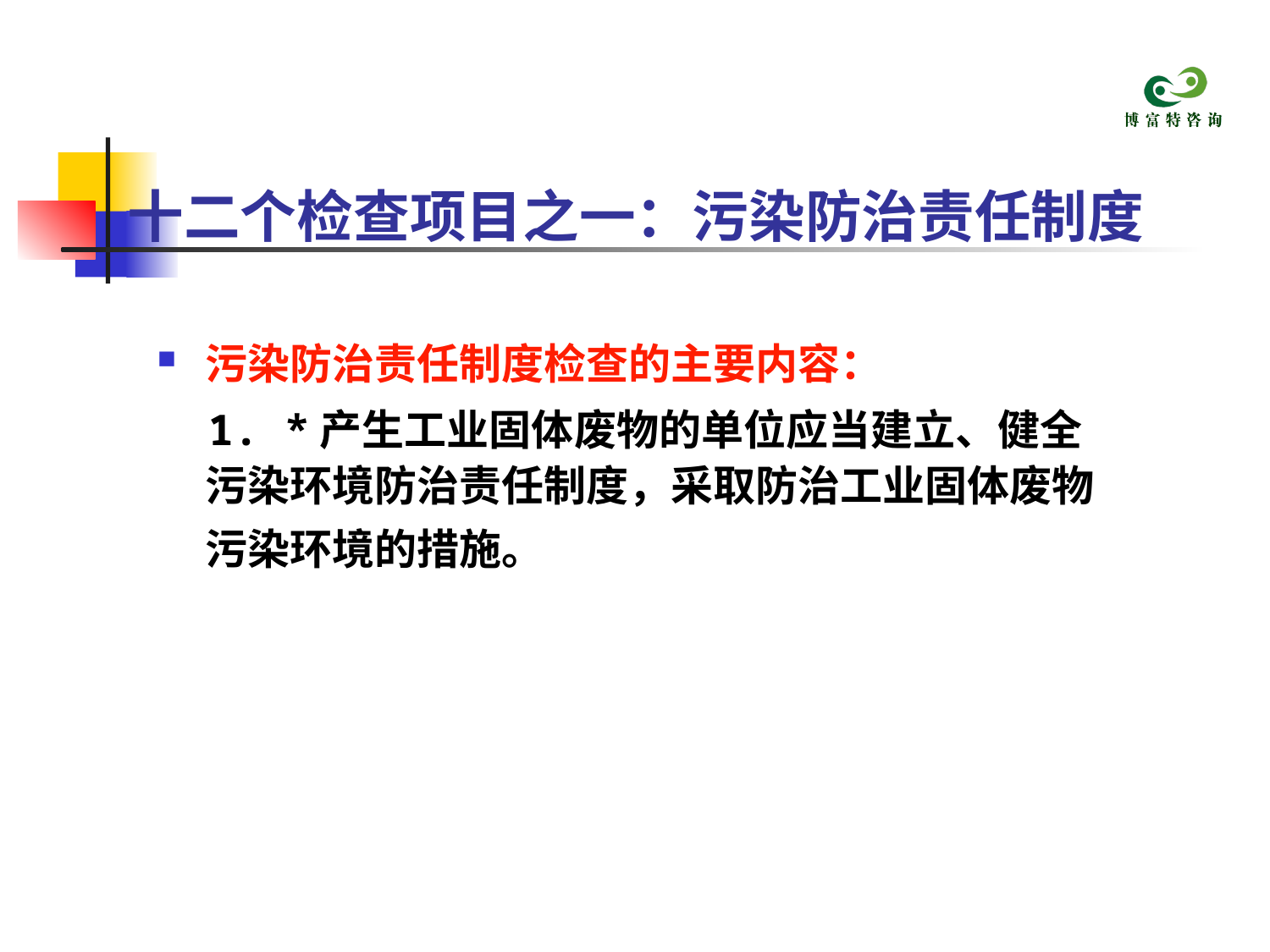

# 十二个检查项目之一：污染防治责任制度
污染防治责任制度检查的主要内容：
  1. *产生工业固体废物的单位应当建立、健全污染环境防治责任制度，采取防治工业固体废物污染环境的措施。